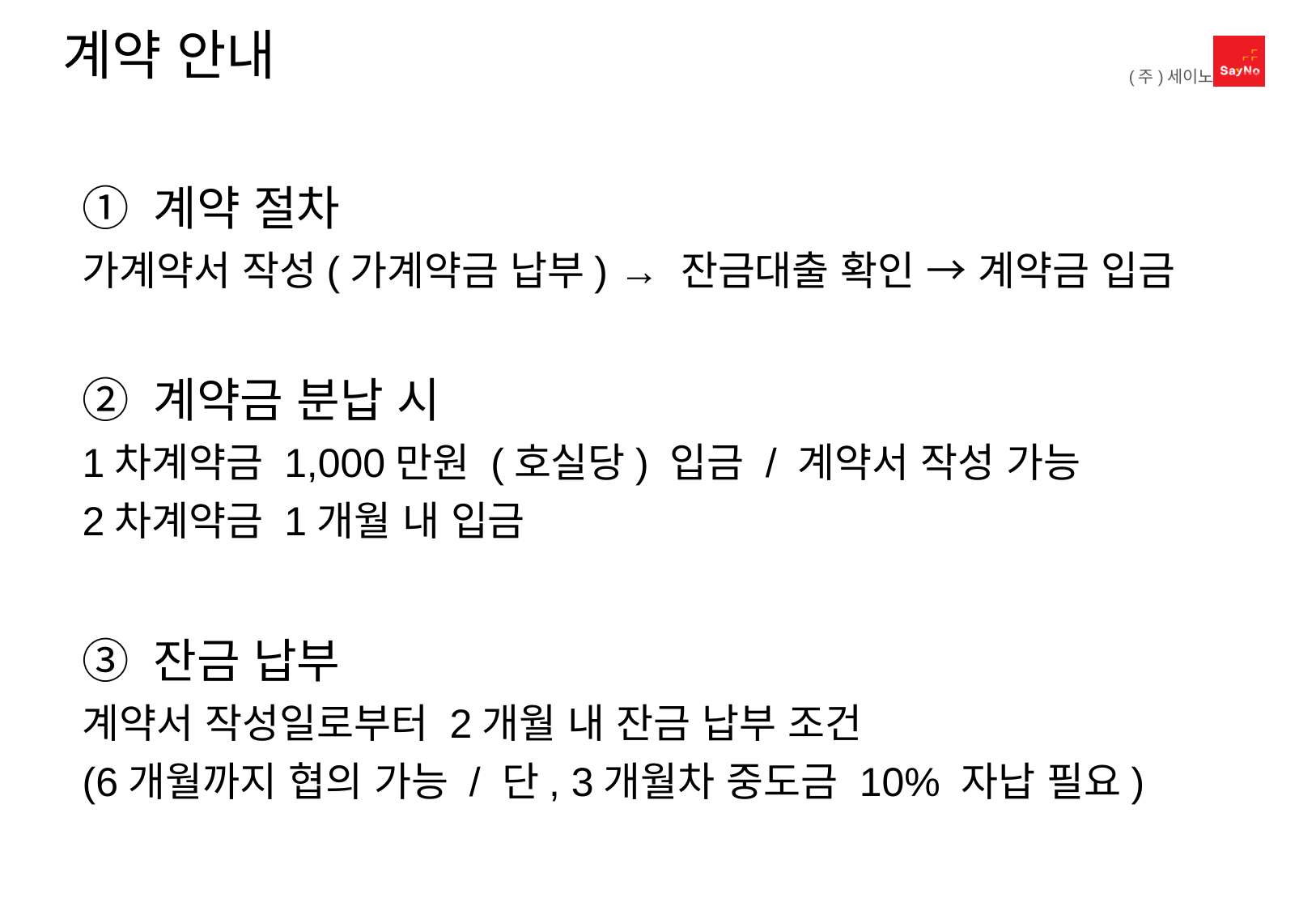

계약 안내
① 계약 절차
가계약서 작성(가계약금 납부) → 잔금대출 확인 → 계약금 입금
② 계약금 분납 시
1차계약금 1,000만원 (호실당) 입금 / 계약서 작성 가능
2차계약금 1개월 내 입금
③ 잔금 납부
계약서 작성일로부터 2개월 내 잔금 납부 조건
(6개월까지 협의 가능 / 단, 3개월차 중도금 10% 자납 필요)